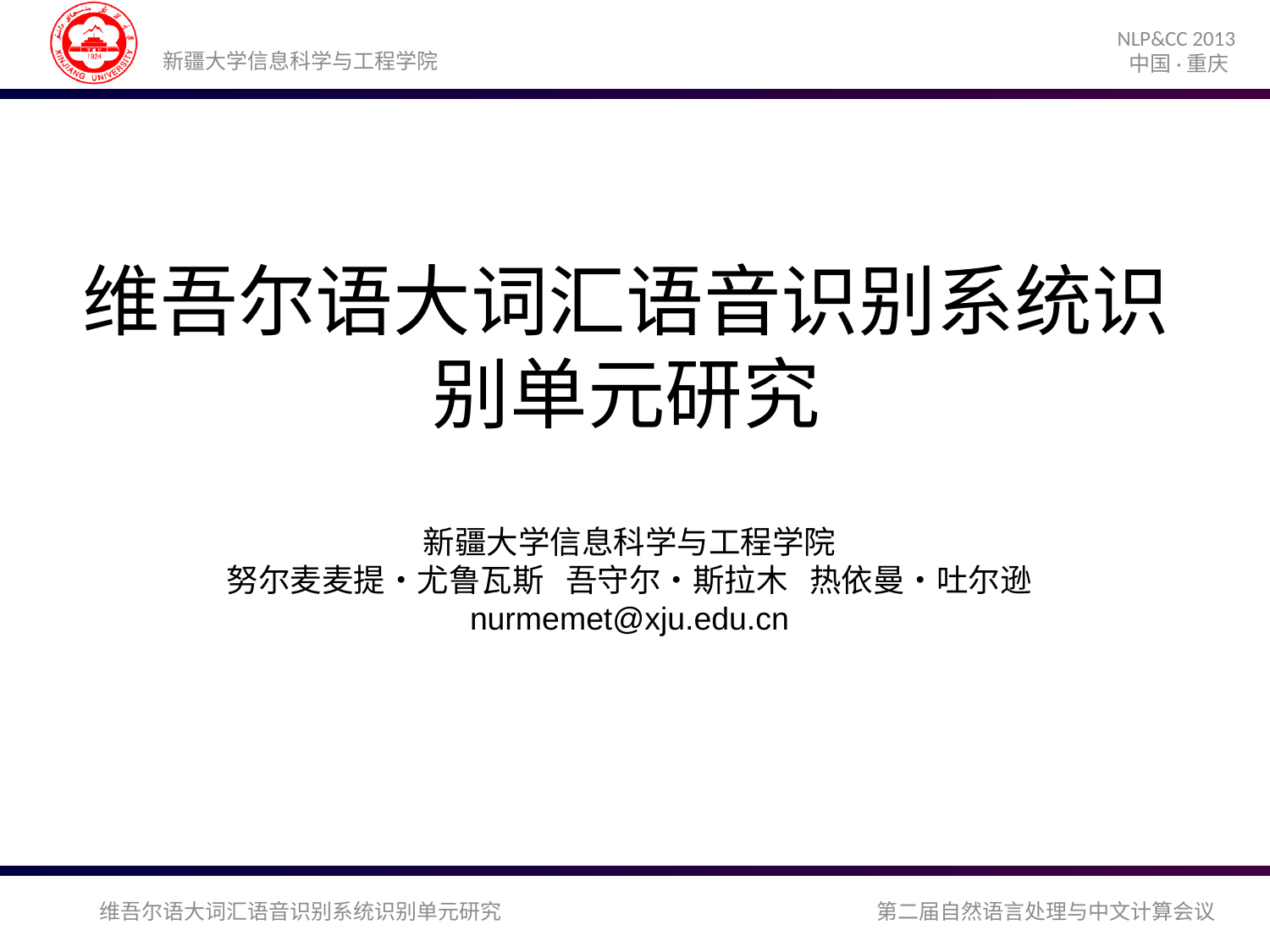

# 维吾尔语大词汇语音识别系统识别单元研究
新疆大学信息科学与工程学院
努尔麦麦提•尤鲁瓦斯   吾守尔•斯拉木   热依曼•吐尔逊
nurmemet@xju.edu.cn